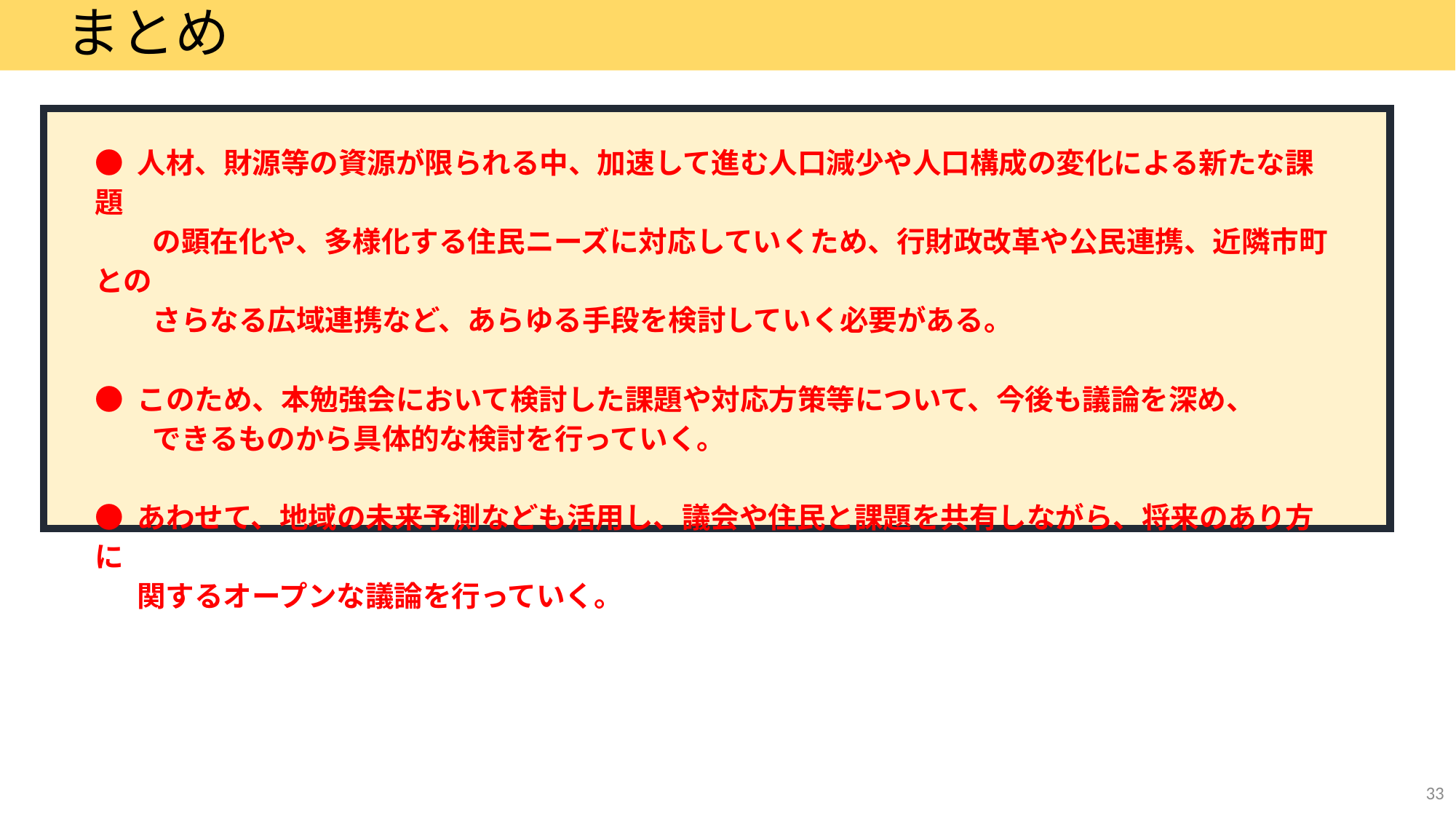

まとめ

● 人材、財源等の資源が限られる中、加速して進む人口減少や人口構成の変化による新たな課題
　　の顕在化や、多様化する住民ニーズに対応していくため、行財政改革や公民連携、近隣市町との
　　さらなる広域連携など、あらゆる手段を検討していく必要がある。

● このため、本勉強会において検討した課題や対応方策等について、今後も議論を深め、
　　できるものから具体的な検討を行っていく。

● あわせて、地域の未来予測なども活用し、議会や住民と課題を共有しながら、将来のあり方に
　  関するオープンな議論を行っていく。
33